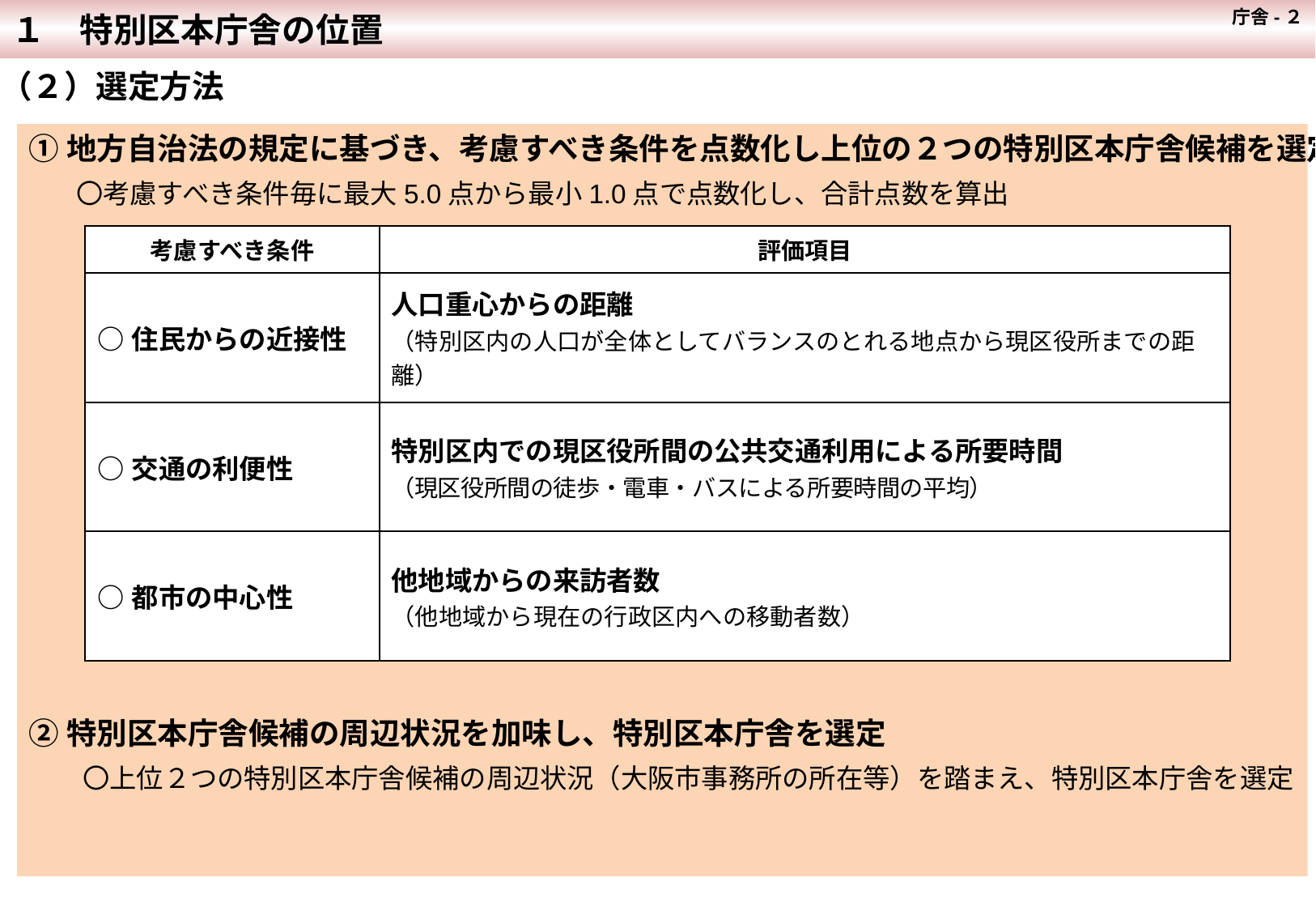

庁舎-２
１　特別区本庁舎の位置

（２）選定方法
①地方自治法の規定に基づき、考慮すべき条件を点数化し上位の２つの特別区本庁舎候補を選定
　　〇考慮すべき条件毎に最大5.0点から最小1.0点で点数化し、合計点数を算出

②特別区本庁舎候補の周辺状況を加味し、特別区本庁舎を選定
　　〇上位２つの特別区本庁舎候補の周辺状況（大阪市事務所の所在等）を踏まえ、特別区本庁舎を選定
| 考慮すべき条件 | 評価項目 |
| --- | --- |
| ○住民からの近接性 | 人口重心からの距離 （特別区内の人口が全体としてバランスのとれる地点から現区役所までの距離） |
| ○交通の利便性 | 特別区内での現区役所間の公共交通利用による所要時間 （現区役所間の徒歩・電車・バスによる所要時間の平均） |
| ○都市の中心性 | 他地域からの来訪者数 （他地域から現在の行政区内への移動者数） |